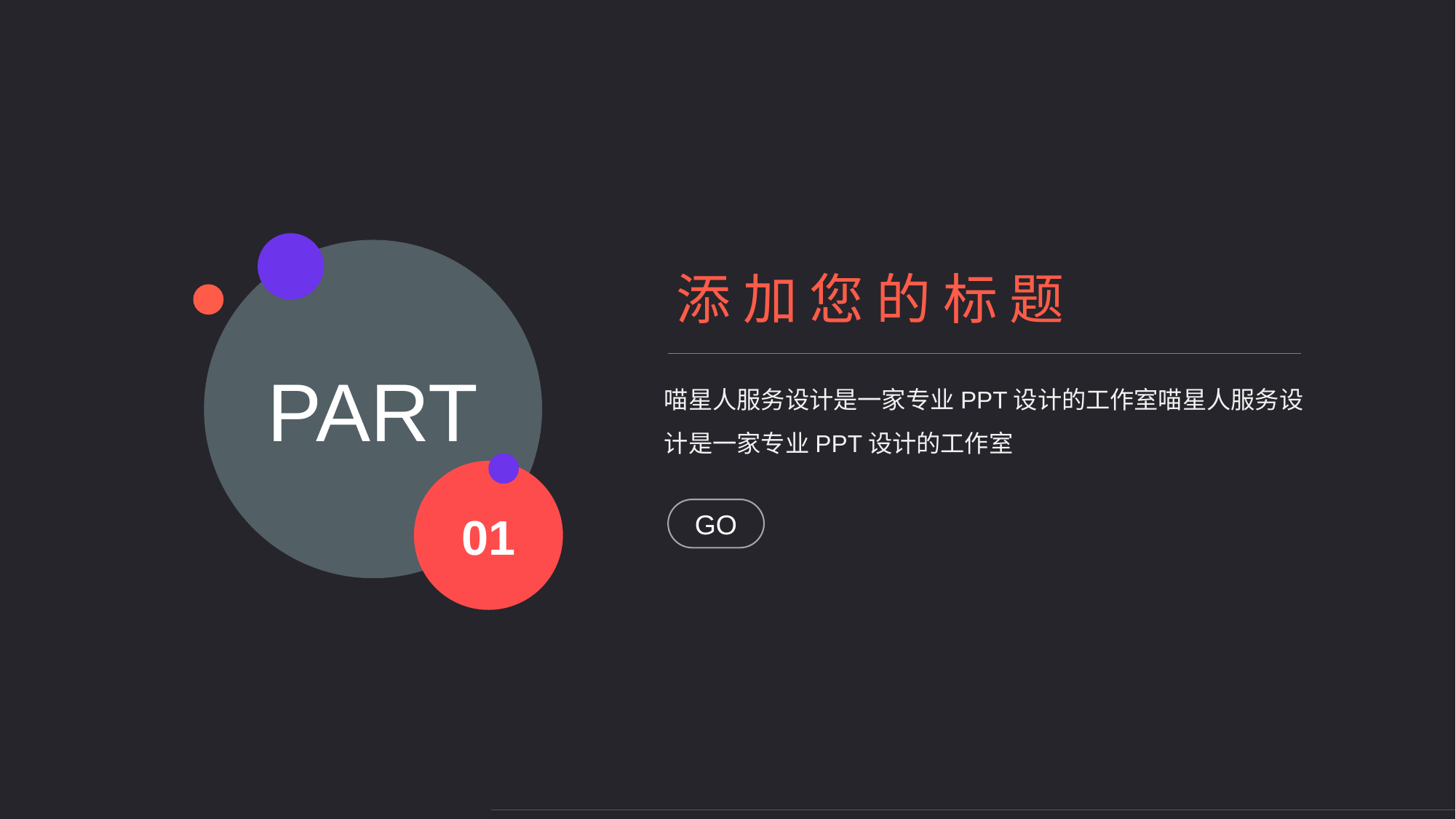

PART
添 加 您 的 标 题

喵星人服务设计是一家专业PPT设计的工作室喵星人服务设计是一家专业PPT设计的工作室

01
GO